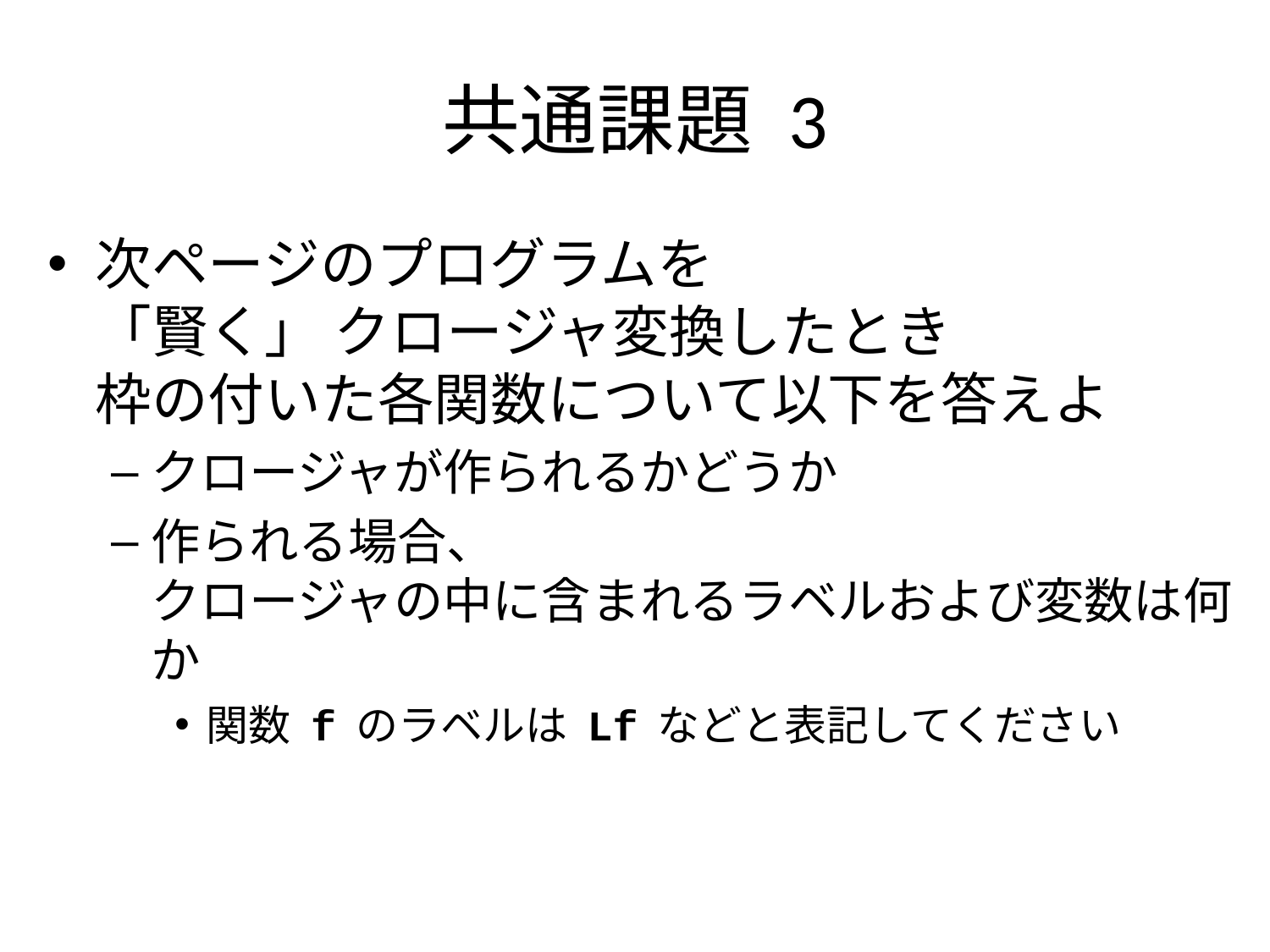

# 共通課題 3
次ページのプログラムを
「賢く」 クロージャ変換したとき
枠の付いた各関数について以下を答えよ
クロージャが作られるかどうか
作られる場合、
クロージャの中に含まれるラベルおよび変数は何か
関数 f のラベルは Lf などと表記してください